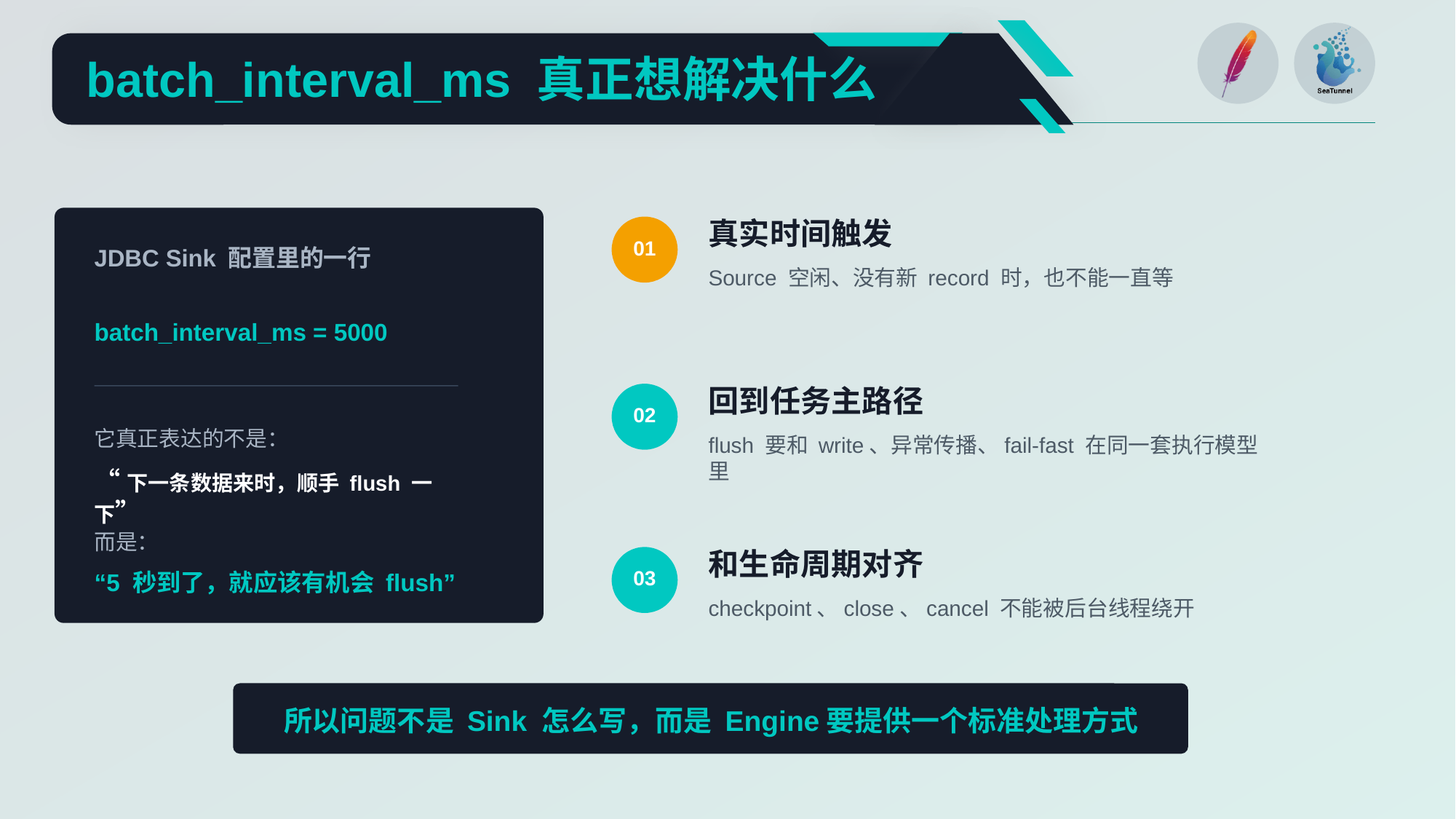

batch_interval_ms 真正想解决什么

真实时间触发

01
JDBC Sink 配置里的一行
Source 空闲、没有新 record 时，也不能一直等
batch_interval_ms = 5000
回到任务主路径

02
它真正表达的不是：
flush 要和 write、异常传播、fail-fast 在同一套执行模型里
“下一条数据来时，顺手 flush 一下”
而是：
和生命周期对齐

03
“5 秒到了，就应该有机会 flush”
checkpoint、close、cancel 不能被后台线程绕开

所以问题不是 Sink 怎么写，而是 Engine要提供一个标准处理方式